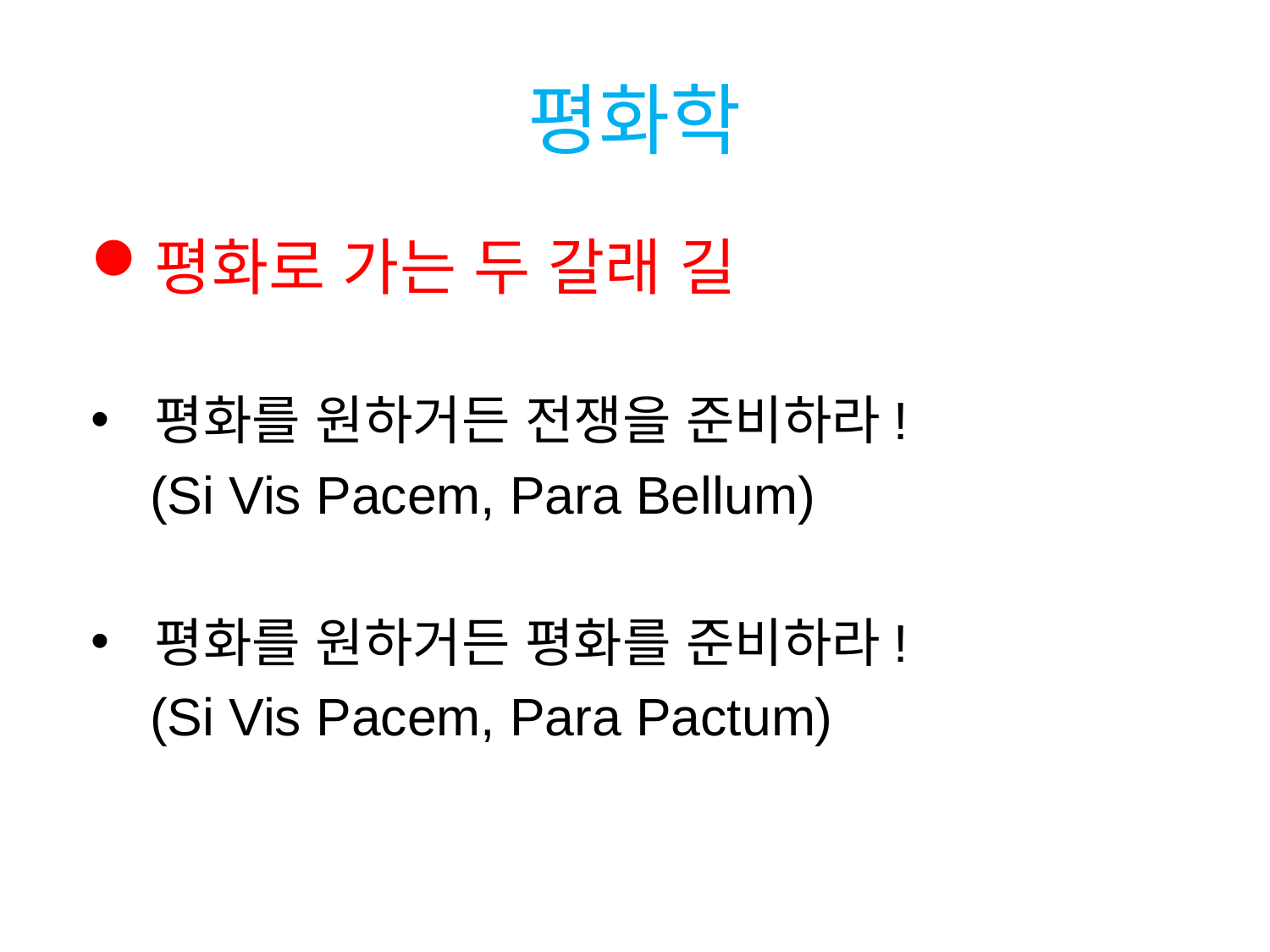

# 평화학
평화로 가는 두 갈래 길

평화를 원하거든 전쟁을 준비하라!
    (Si Vis Pacem, Para Bellum)

평화를 원하거든 평화를 준비하라!
    (Si Vis Pacem, Para Pactum)